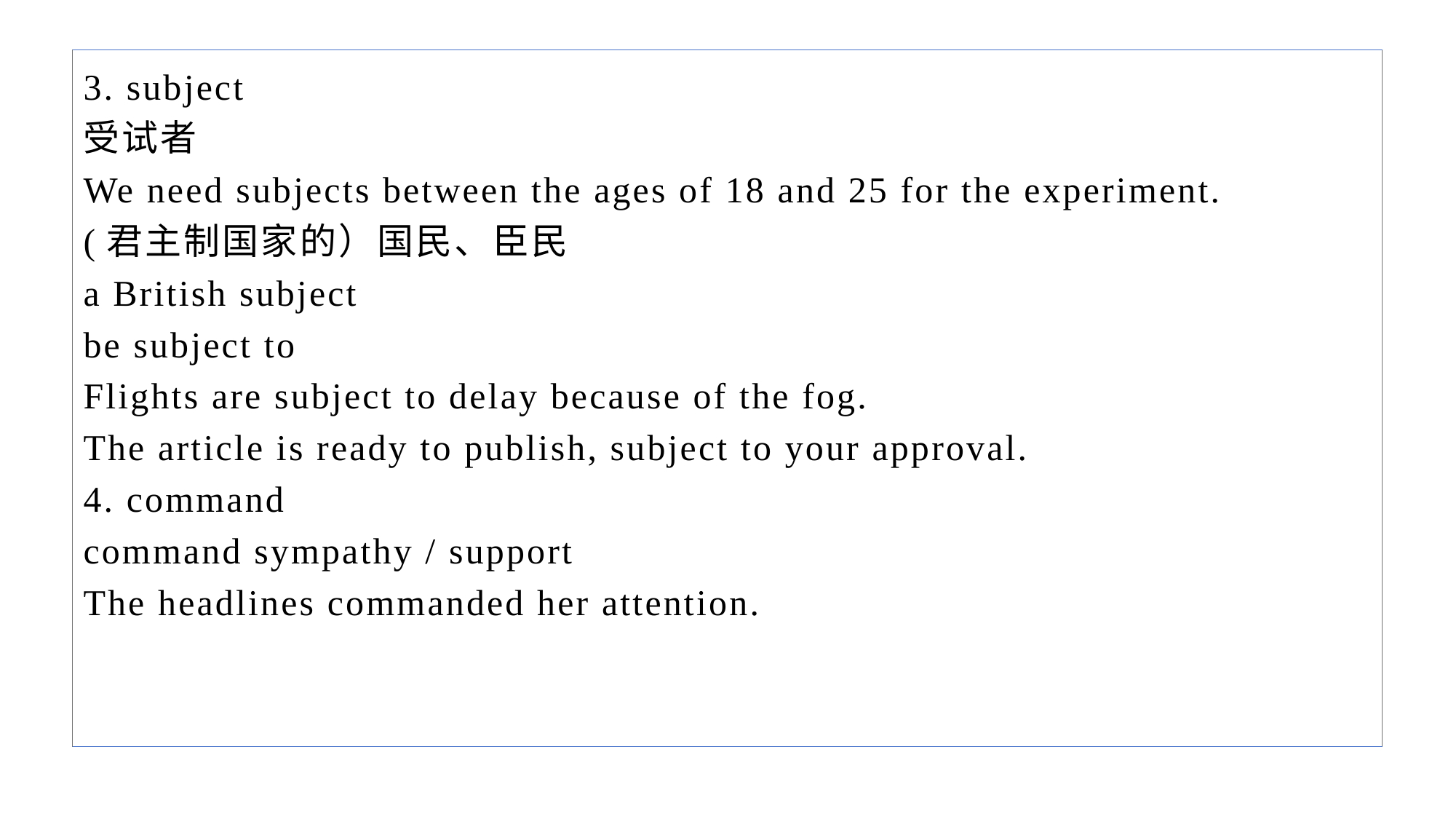

3. subject
受试者
We need subjects between the ages of 18 and 25 for the experiment.
(君主制国家的）国民、臣民
a British subject
be subject to
Flights are subject to delay because of the fog.
The article is ready to publish, subject to your approval.
4. command
command sympathy / support
The headlines commanded her attention.